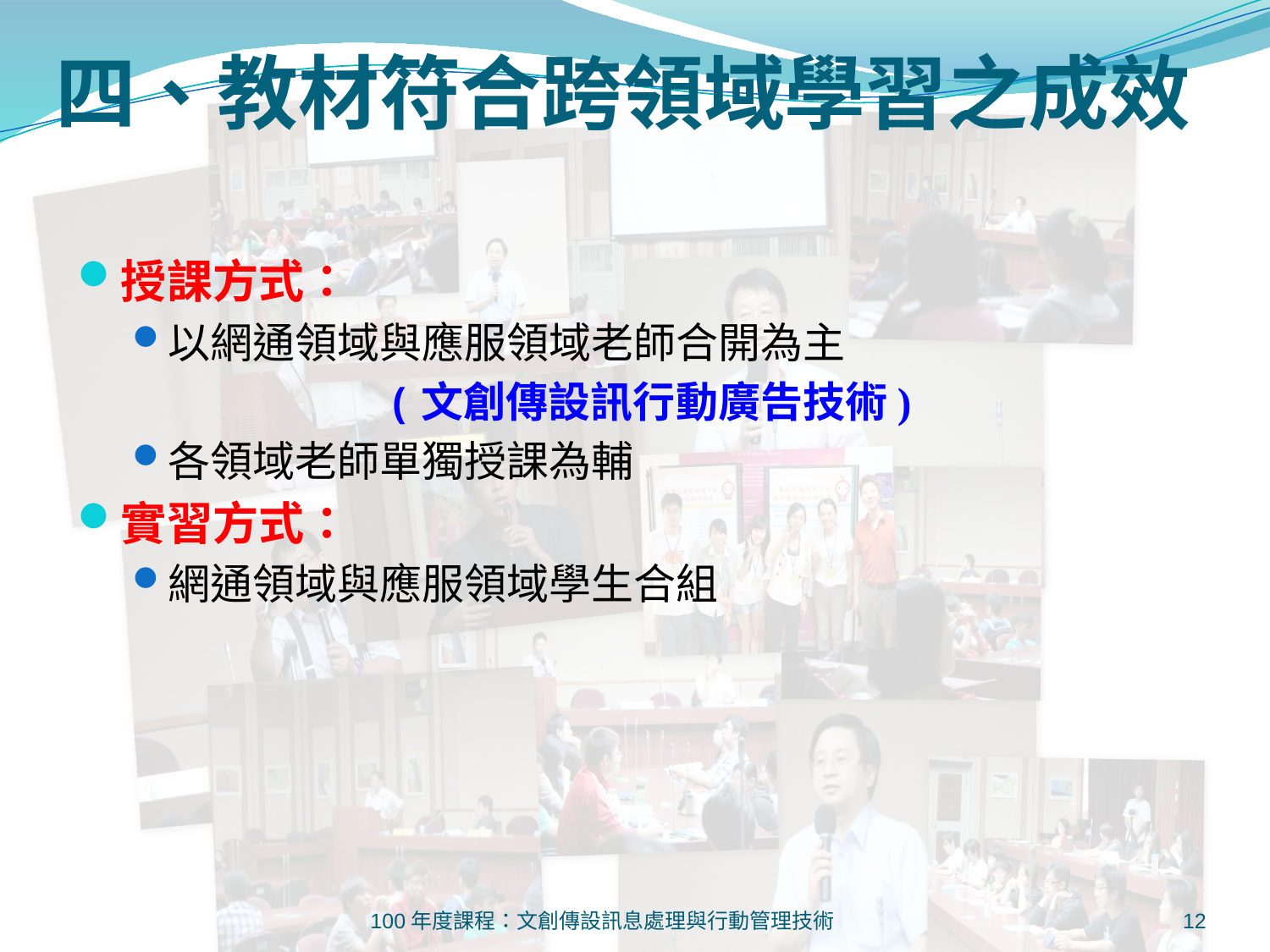

四、教材符合跨領域學習之成效
授課方式：
以網通領域與應服領域老師合開為主
          (文創傳設訊行動廣告技術)
各領域老師單獨授課為輔
實習方式：
網通領域與應服領域學生合組

100年度課程：文創傳設訊息處理與行動管理技術
12